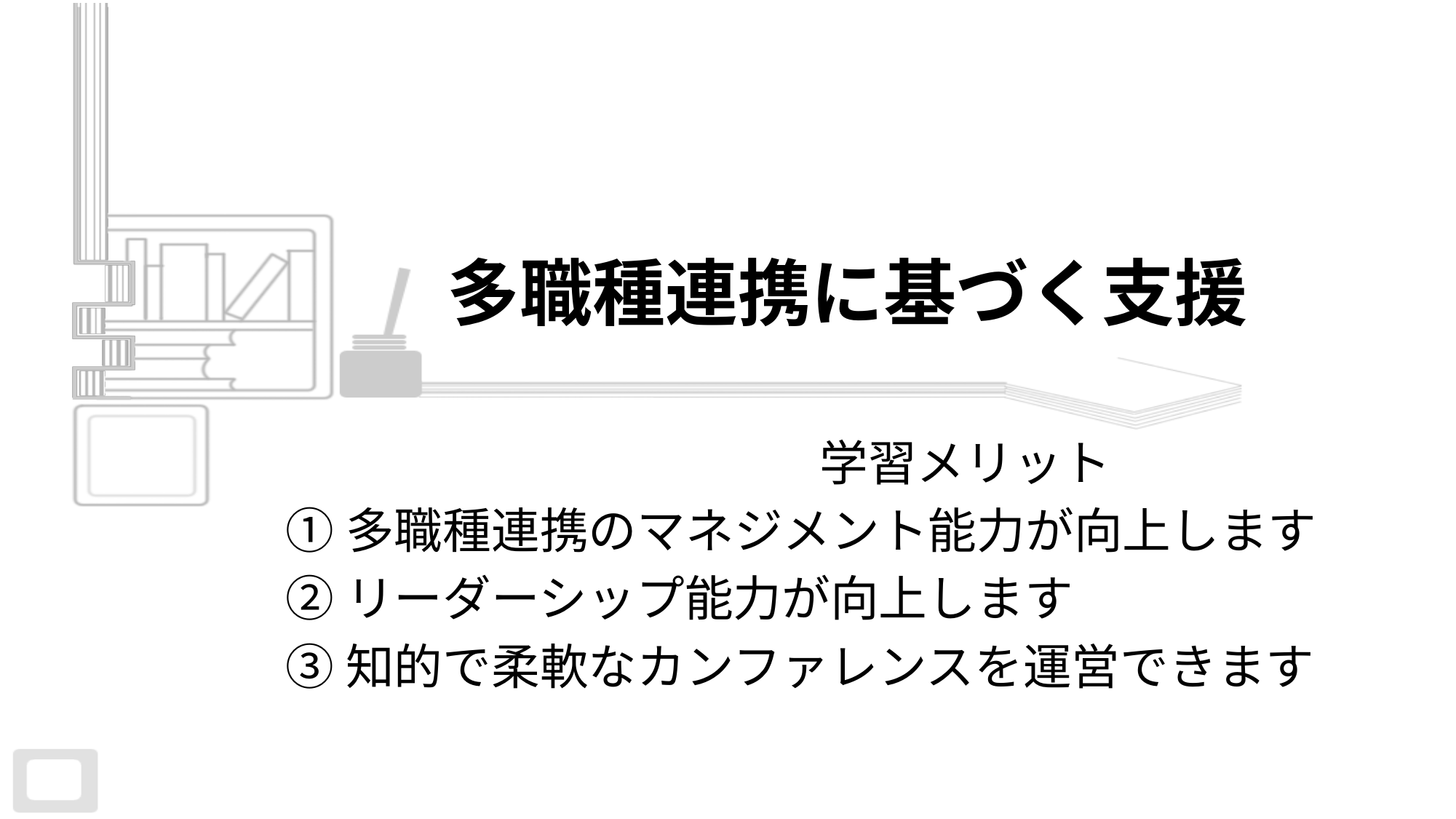

# 多職種連携に基づく支援
　　　　　　　　　　　学習メリット
①多職種連携のマネジメント能力が向上します
②リーダーシップ能力が向上します
③知的で柔軟なカンファレンスを運営できます